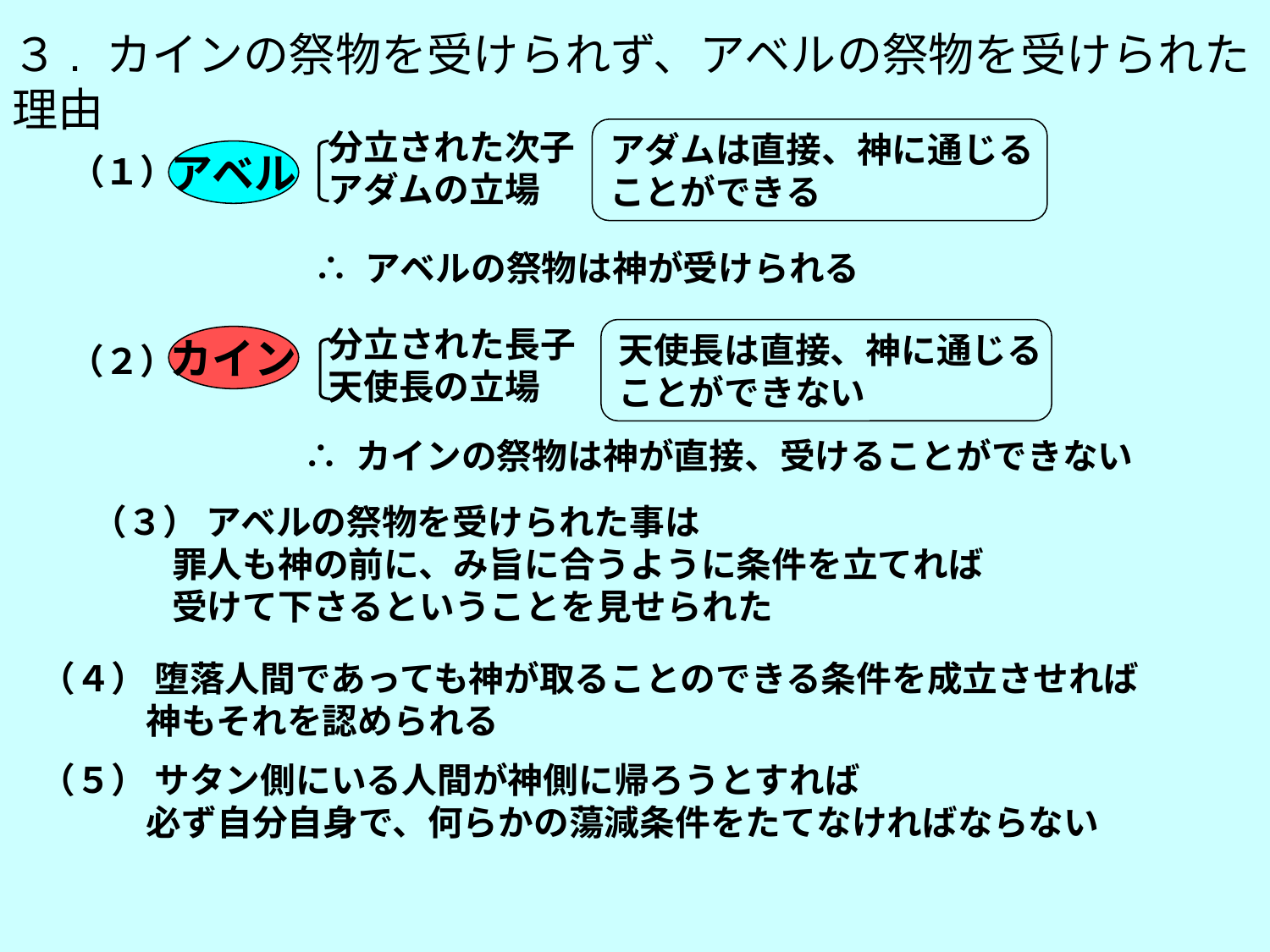

３. カインの祭物を受けられず、アベルの祭物を受けられた理由
分立された次子
アダムの立場
アダムは直接、神に通じる
ことができる
アベル

（１）
∴ アベルの祭物は神が受けられる
分立された長子
天使長の立場
天使長は直接、神に通じる
ことができない
カイン
（２）

∴ カインの祭物は神が直接、受けることができない
（３） アベルの祭物を受けられた事は
 罪人も神の前に、み旨に合うように条件を立てれば
 受けて下さるということを見せられた
（４） 堕落人間であっても神が取ることのできる条件を成立させれば
　　　神もそれを認められる

（５） サタン側にいる人間が神側に帰ろうとすれば
　　　必ず自分自身で、何らかの蕩減条件をたてなければならない